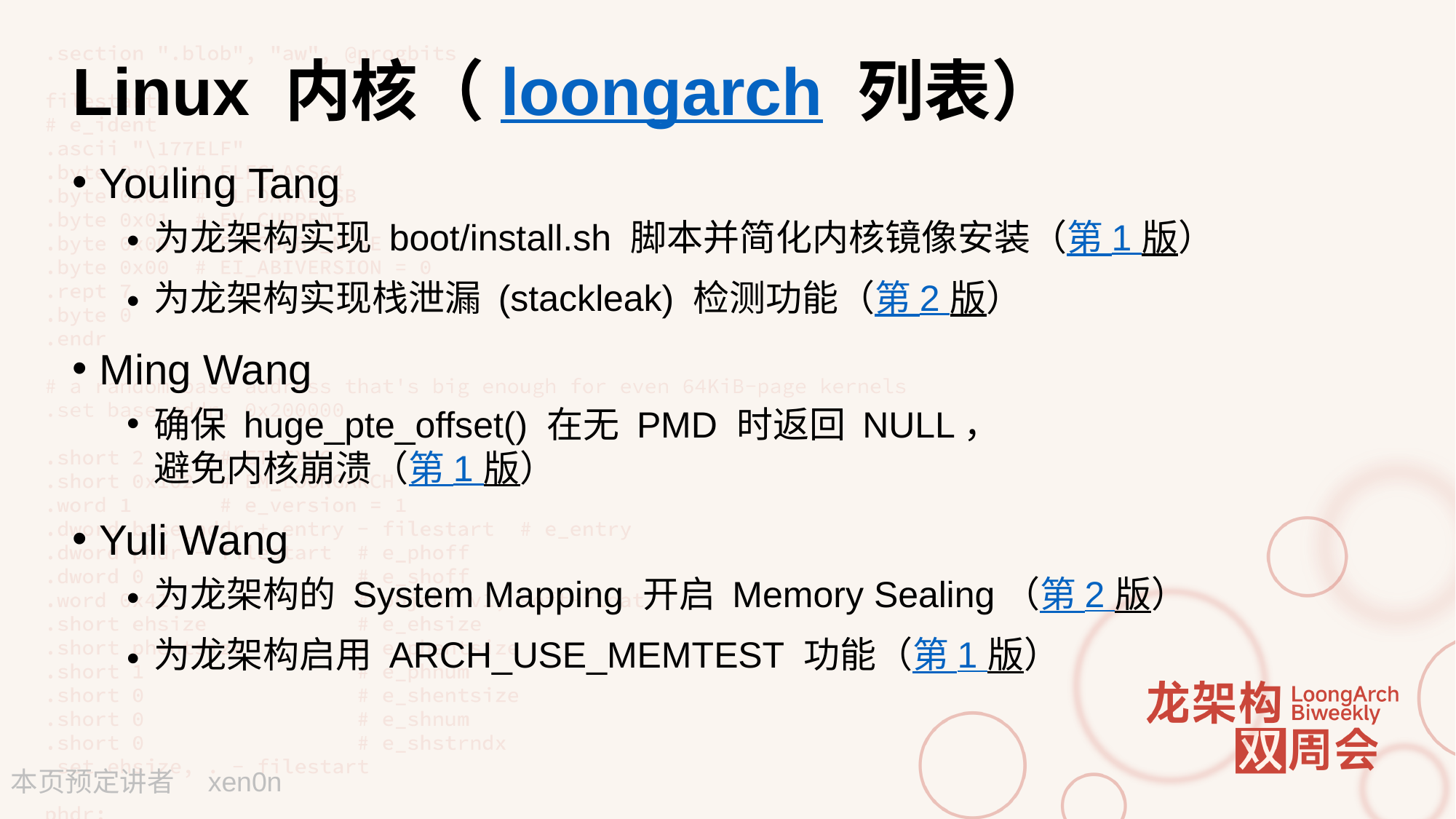

# Linux 内核（loongarch 列表）
Youling Tang
为龙架构实现 boot/install.sh 脚本并简化内核镜像安装（第 1 版）
为龙架构实现栈泄漏 (stackleak) 检测功能（第 2 版）
Ming Wang
确保 huge_pte_offset() 在无 PMD 时返回 NULL，
避免内核崩溃（第 1 版）
Yuli Wang
为龙架构的 System Mapping 开启 Memory Sealing（第 2 版）
为龙架构启用 ARCH_USE_MEMTEST 功能（第 1 版）
xen0n